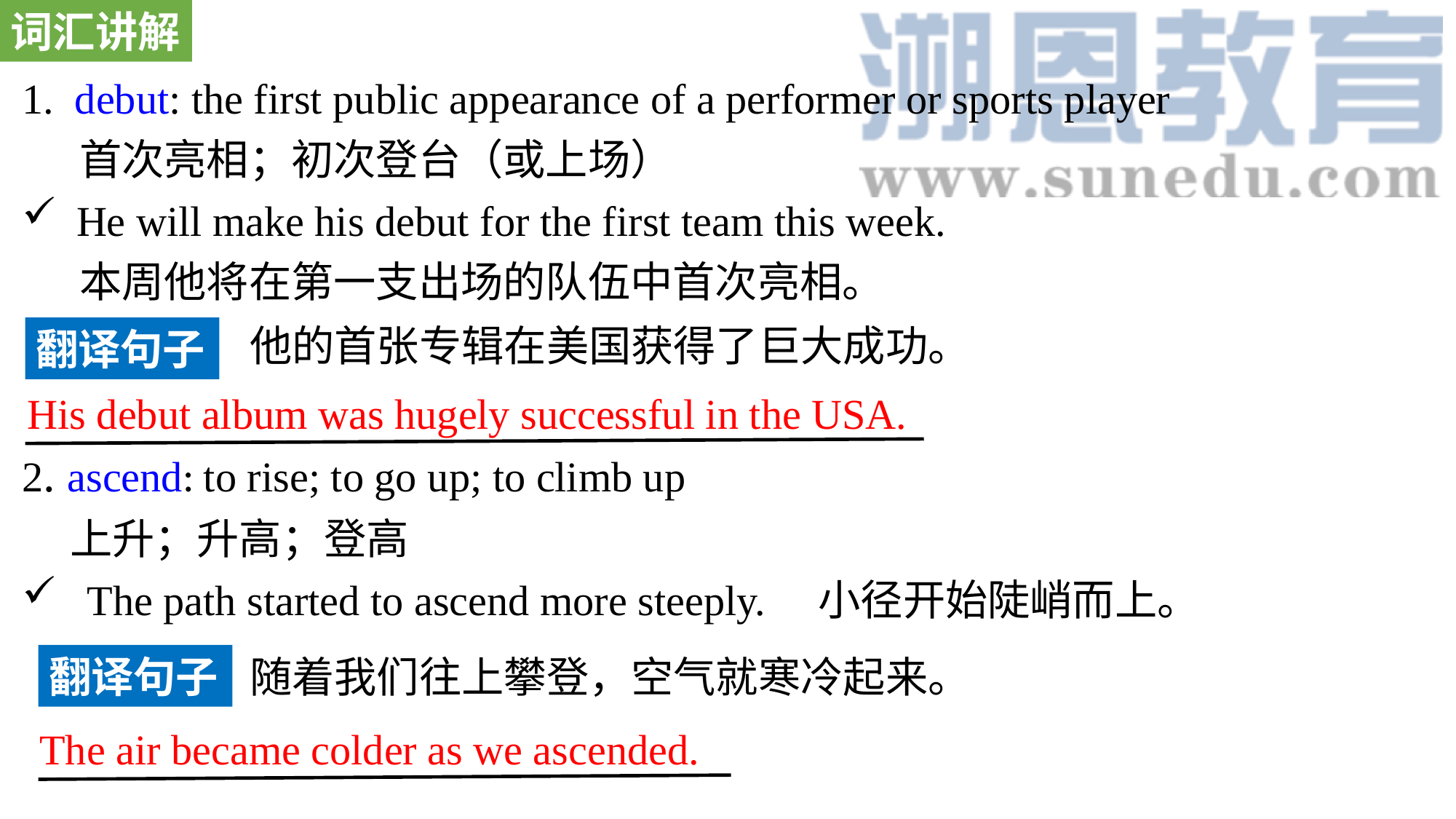

词汇讲解
1.  debut: the first public appearance of a performer or sports player
     首次亮相；初次登台（或上场）
He will make his debut for the first team this week.
     本周他将在第一支出场的队伍中首次亮相。

2. ascend: to rise; to go up; to climb up
    上升；升高；登高
 The path started to ascend more steeply.    小径开始陡峭而上。
他的首张专辑在美国获得了巨大成功。
翻译句子
His debut album was hugely successful in the USA.
翻译句子
随着我们往上攀登，空气就寒冷起来。
The air became colder as we ascended.